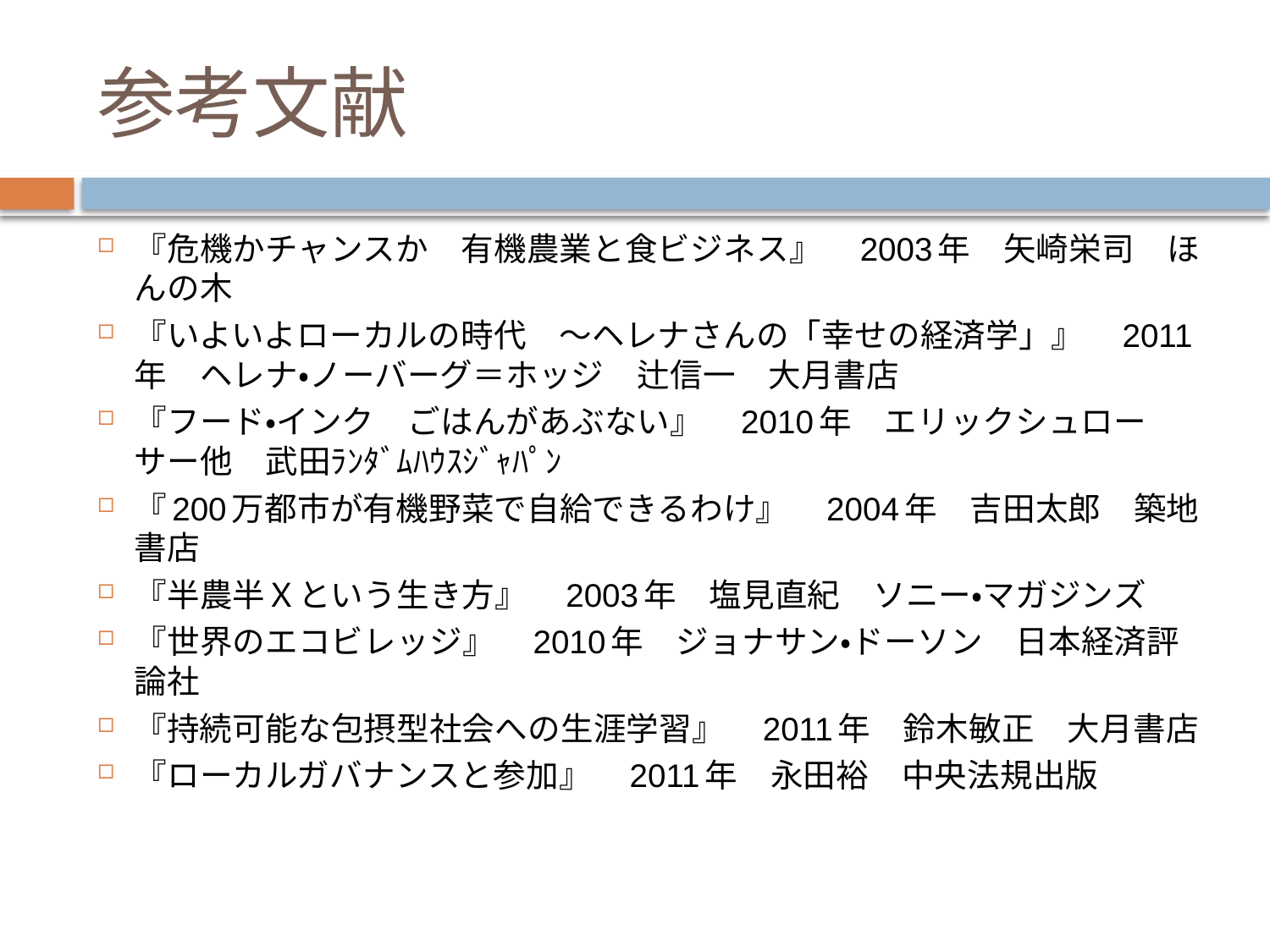

# 参考文献
『危機かチャンスか　有機農業と食ビジネス』　2003年　矢崎栄司　ほんの木
『いよいよローカルの時代　～ヘレナさんの「幸せの経済学」』　2011年　ヘレナ・ノーバーグ＝ホッジ　辻信一　大月書店
『フード・インク　ごはんがあぶない』　2010年　エリックシュローサー他　武田ﾗﾝﾀﾞﾑﾊｳｽｼﾞｬﾊﾟﾝ
『200万都市が有機野菜で自給できるわけ』　2004年　吉田太郎　築地書店
『半農半Ｘという生き方』　2003年　塩見直紀　ソニー・マガジンズ
『世界のエコビレッジ』　2010年　ジョナサン・ドーソン　日本経済評論社
『持続可能な包摂型社会への生涯学習』　2011年　鈴木敏正　大月書店
『ローカルガバナンスと参加』　2011年　永田裕　中央法規出版